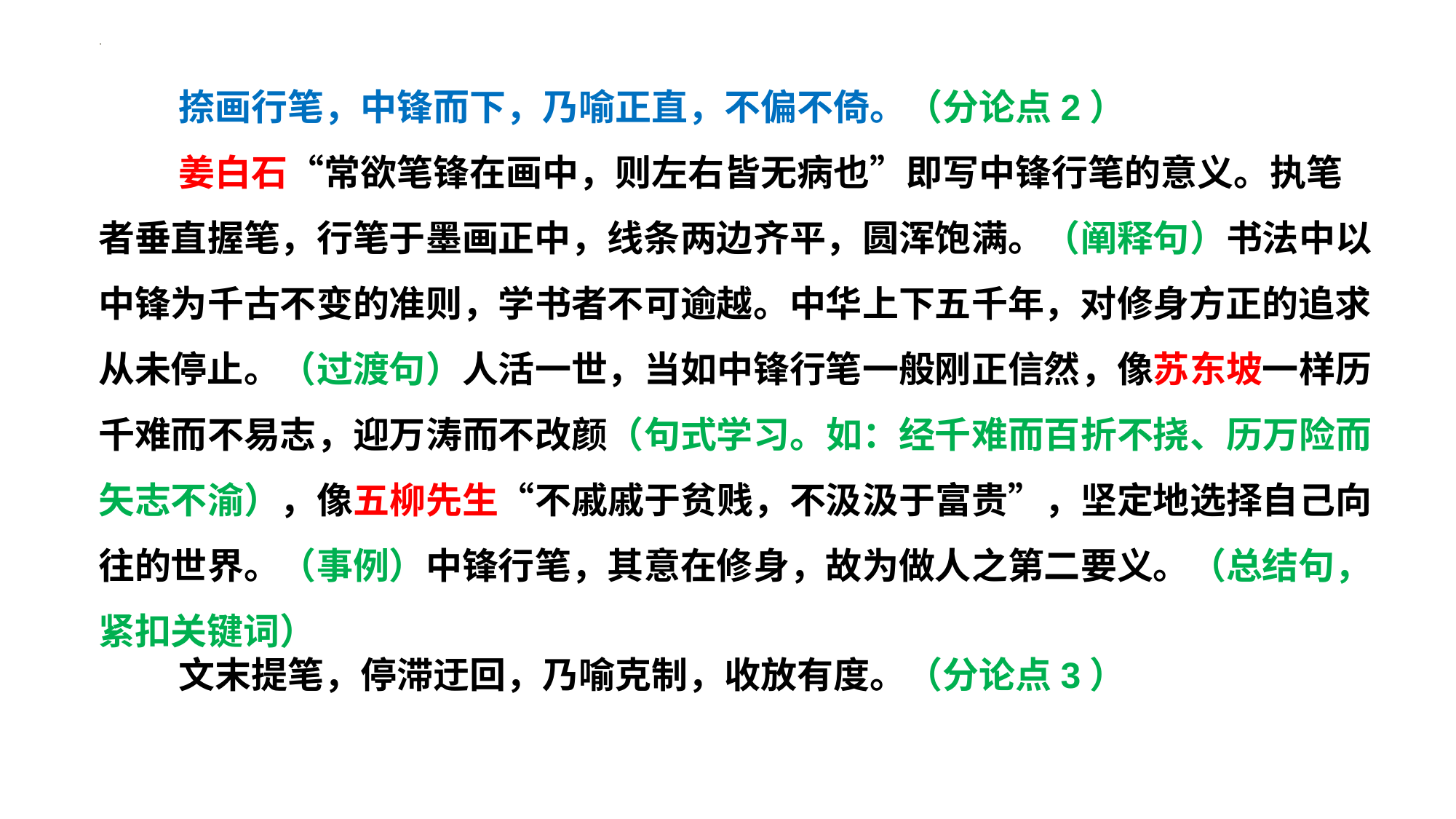

捺画行笔，中锋而下，乃喻正直，不偏不倚。（分论点2）
姜白石“常欲笔锋在画中，则左右皆无病也”即写中锋行笔的意义。执笔者垂直握笔，行笔于墨画正中，线条两边齐平，圆浑饱满。（阐释句）书法中以中锋为千古不变的准则，学书者不可逾越。中华上下五千年，对修身方正的追求从未停止。（过渡句）人活一世，当如中锋行笔一般刚正信然，像苏东坡一样历千难而不易志，迎万涛而不改颜（句式学习。如：经千难而百折不挠、历万险而矢志不渝），像五柳先生“不戚戚于贫贱，不汲汲于富贵”，坚定地选择自己向往的世界。（事例）中锋行笔，其意在修身，故为做人之第二要义。（总结句，紧扣关键词）
文末提笔，停滞迂回，乃喻克制，收放有度。（分论点3）